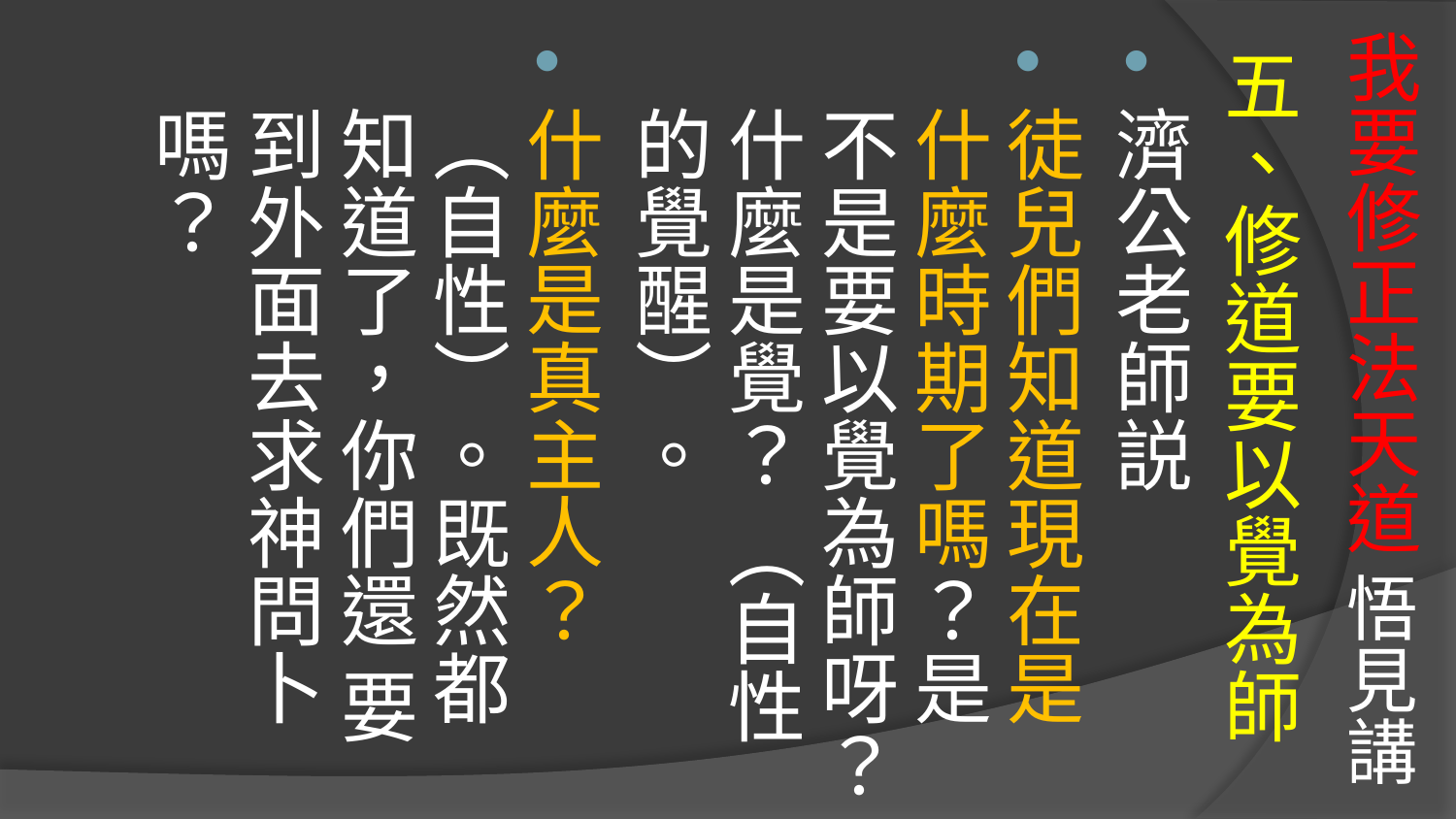

# 我要修正法天道 悟見講
五、修道要以覺為師
濟公老師説
徒兒們知道現在是什麼時期了嗎？是不是要以覺為師呀？什麼是覺？ （自性的覺醒）。
什麼是真主人？（自性）。既然都知道了，你們還 要到外面去求神問卜嗎？